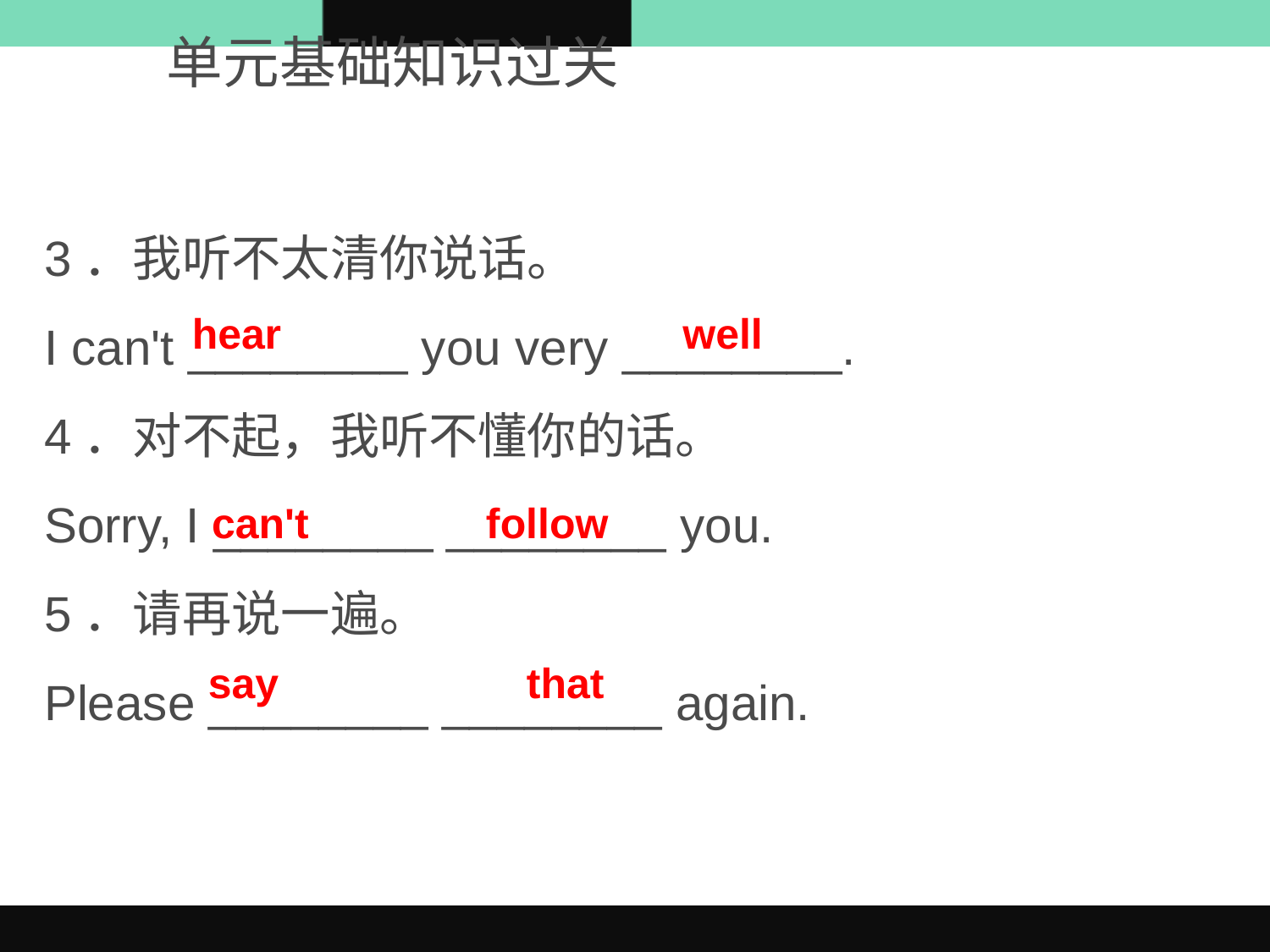

单元基础知识过关
3．我听不太清你说话。
I can't ________ you very ________.
4．对不起，我听不懂你的话。
Sorry, I ________ ________ you.
5．请再说一遍。
Please ________ ________ again.
hear                                  well
can't               follow
say                     that